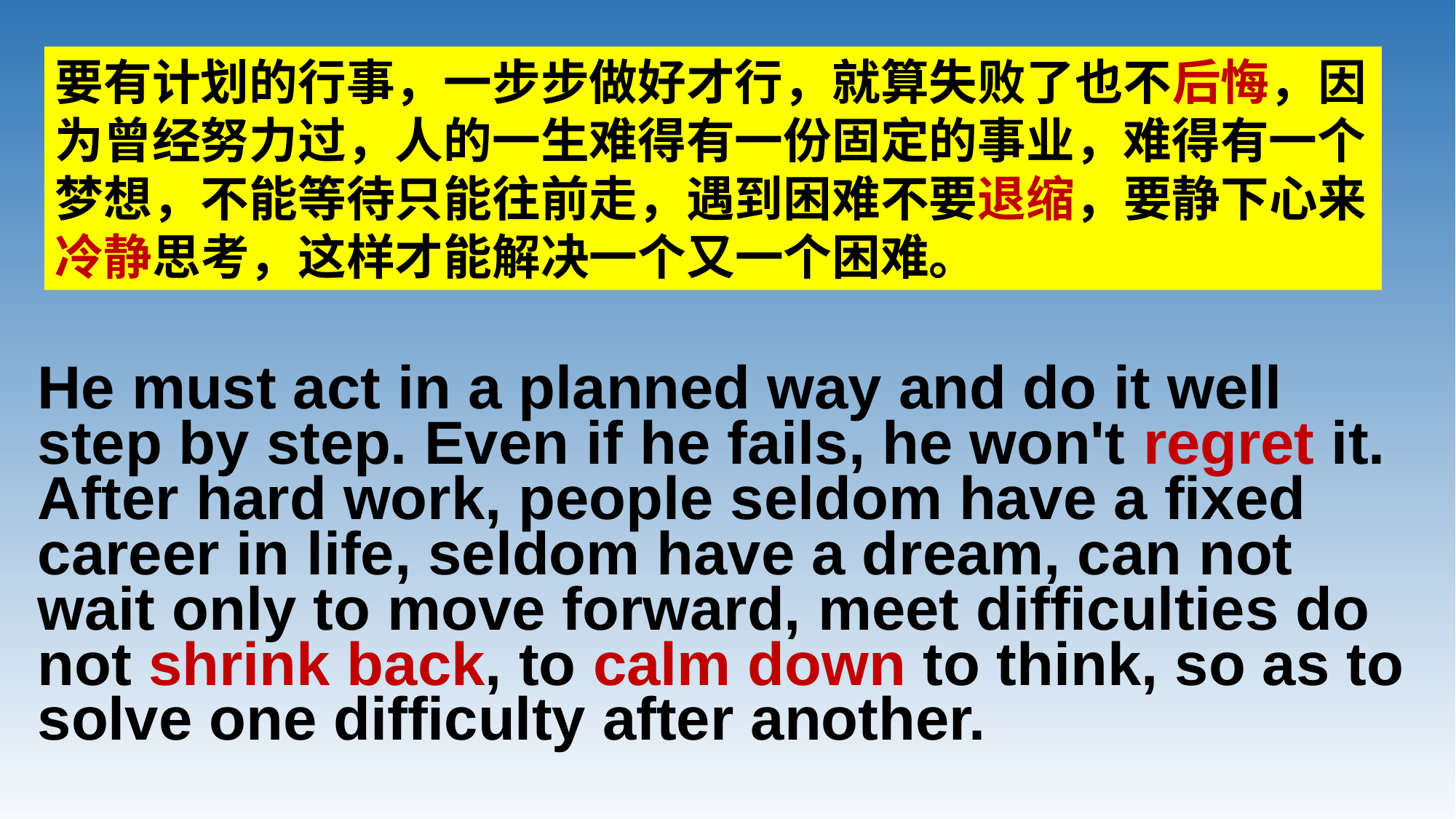

要有计划的行事，一步步做好才行，就算失败了也不后悔，因为曾经努力过，人的一生难得有一份固定的事业，难得有一个梦想，不能等待只能往前走，遇到困难不要退缩，要静下心来冷静思考，这样才能解决一个又一个困难。

He must act in a planned way and do it well step by step. Even if he fails, he won't regret it. After hard work, people seldom have a fixed career in life, seldom have a dream, can not wait only to move forward, meet difficulties do not shrink back, to calm down to think, so as to solve one difficulty after another.